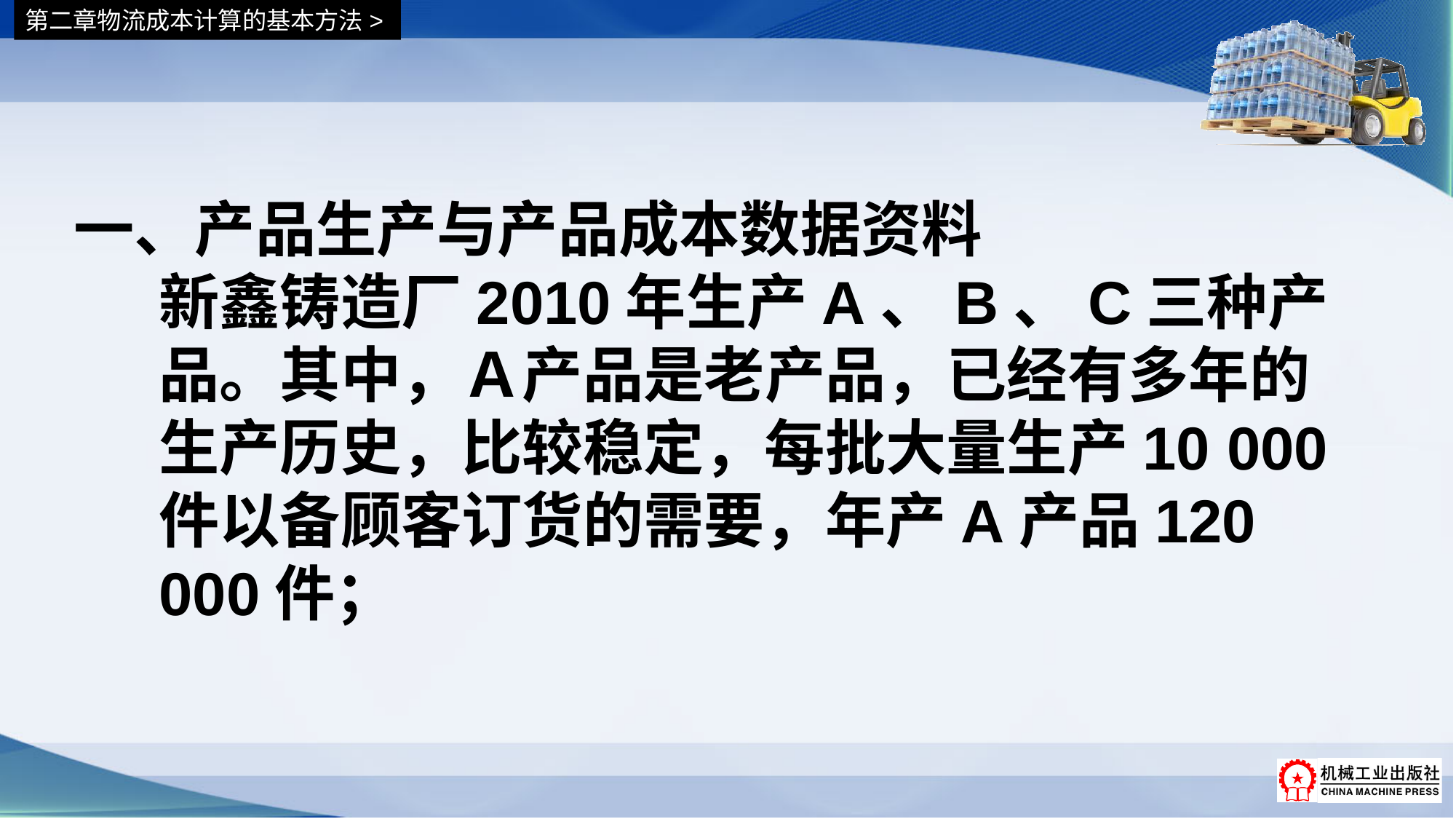

第二章物流成本计算的基本方法>
# 一、产品生产与产品成本数据资料 新鑫铸造厂2010年生产A、B、C三种产品。其中，Ａ产品是老产品，已经有多年的生产历史，比较稳定，每批大量生产10 000件以备顾客订货的需要，年产A产品120 000件；